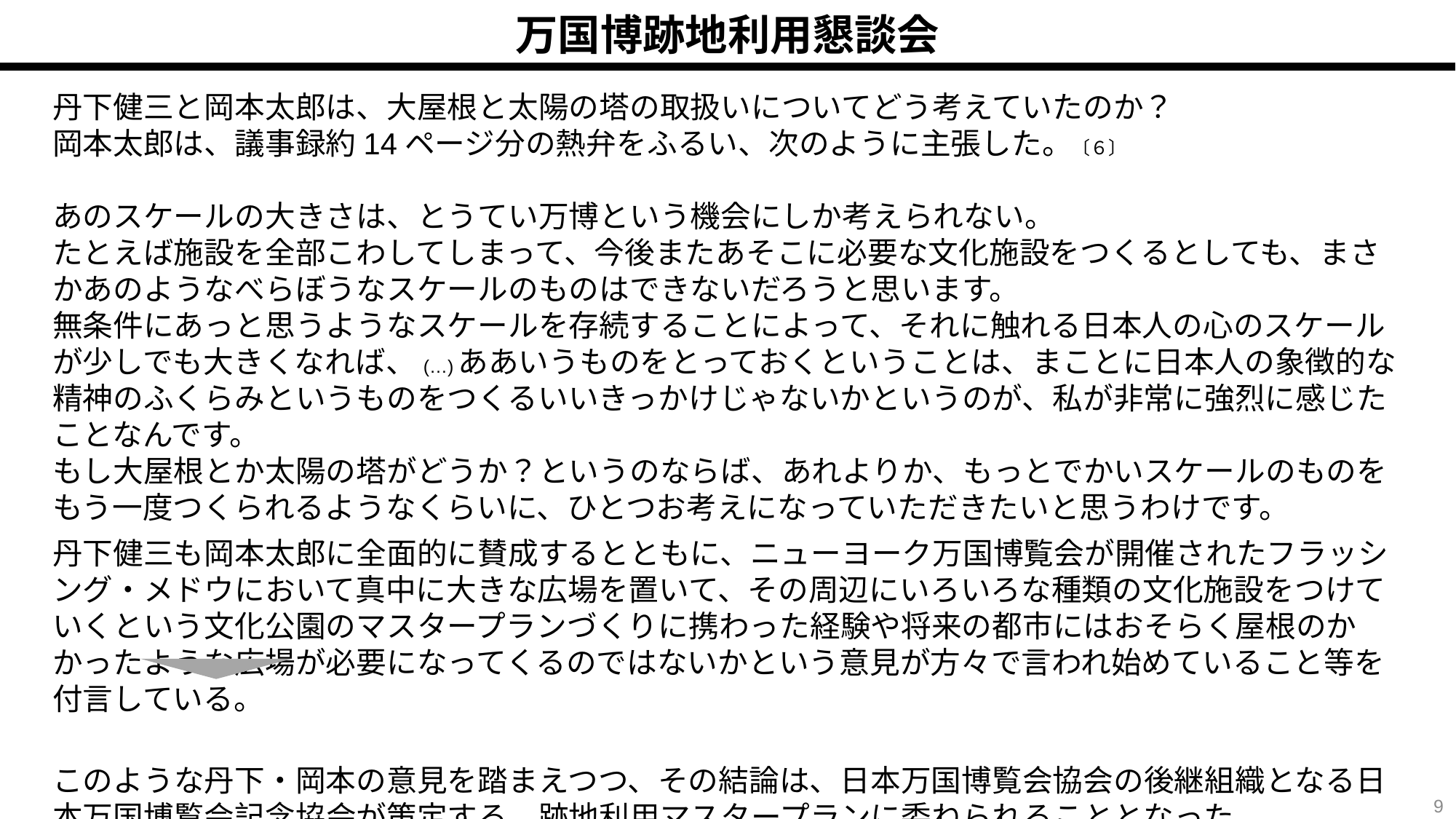

万国博跡地利用懇談会
丹下健三と岡本太郎は、大屋根と太陽の塔の取扱いについてどう考えていたのか？
岡本太郎は、議事録約14ページ分の熱弁をふるい、次のように主張した。〔６〕

あのスケールの大きさは、とうてい万博という機会にしか考えられない。
たとえば施設を全部こわしてしまって、今後またあそこに必要な文化施設をつくるとしても、まさかあのようなべらぼうなスケールのものはできないだろうと思います。
無条件にあっと思うようなスケールを存続することによって、それに触れる日本人の心のスケールが少しでも大きくなれば、(…)ああいうものをとっておくということは、まことに日本人の象徴的な精神のふくらみというものをつくるいいきっかけじゃないかというのが、私が非常に強烈に感じたことなんです。
もし大屋根とか太陽の塔がどうか？というのならば、あれよりか、もっとでかいスケールのものをもう一度つくられるようなくらいに、ひとつお考えになっていただきたいと思うわけです。
丹下健三も岡本太郎に全面的に賛成するとともに、ニューヨーク万国博覧会が開催されたフラッシング・メドウにおいて真中に大きな広場を置いて、その周辺にいろいろな種類の文化施設をつけていくという文化公園のマスタープランづくりに携わった経験や将来の都市にはおそらく屋根のかかったような広場が必要になってくるのではないかという意見が方々で言われ始めていること等を付言している。

このような丹下・岡本の意見を踏まえつつ、その結論は、日本万国博覧会協会の後継組織となる日本万国博覧会記念協会が策定する、跡地利用マスタープランに委ねられることとなった。

9